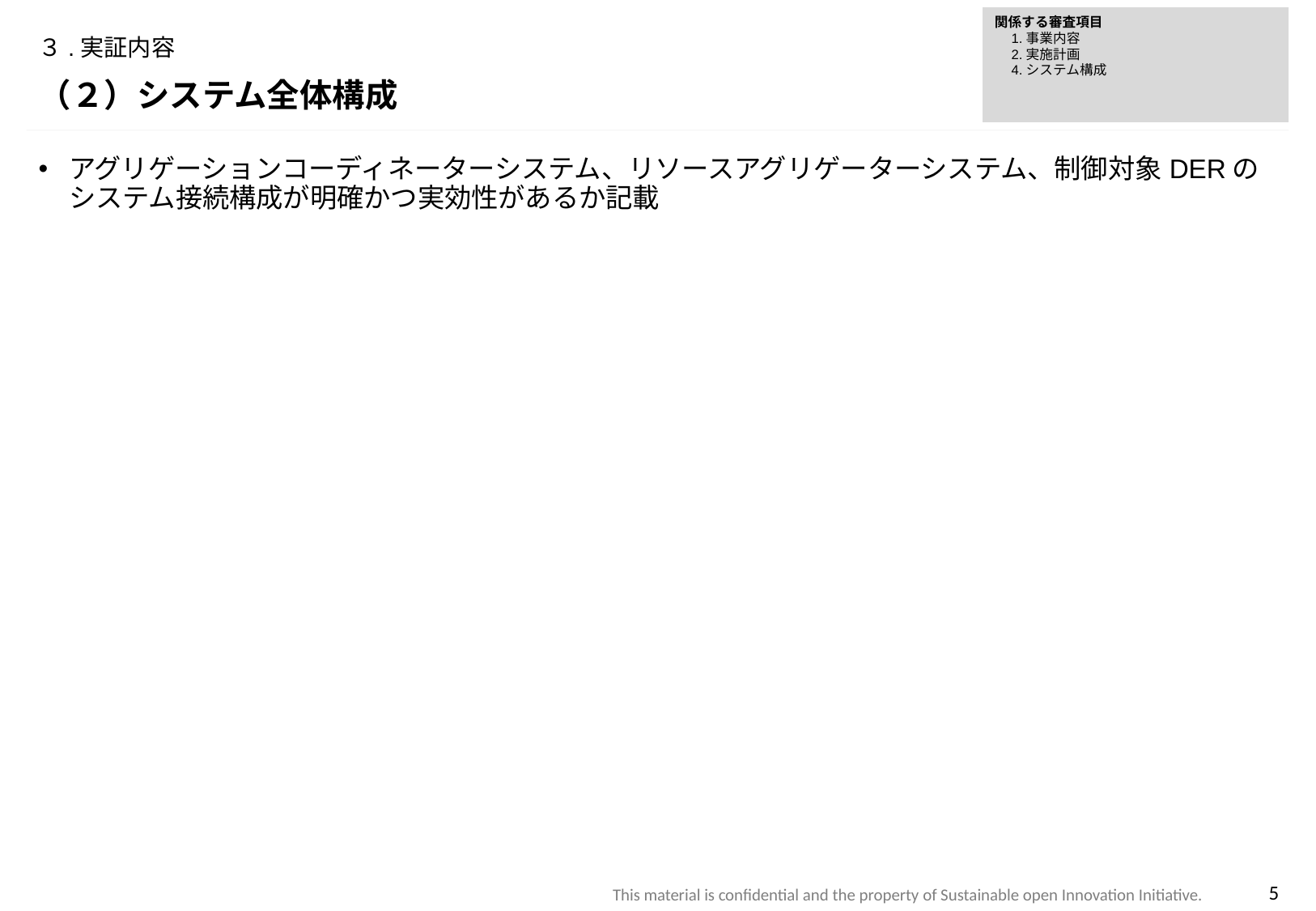

関係する審査項目
　1.事業内容
　2.実施計画
　4.システム構成
# ３.実証内容
（２）システム全体構成
アグリゲーションコーディネーターシステム、リソースアグリゲーターシステム、制御対象DERのシステム接続構成が明確かつ実効性があるか記載